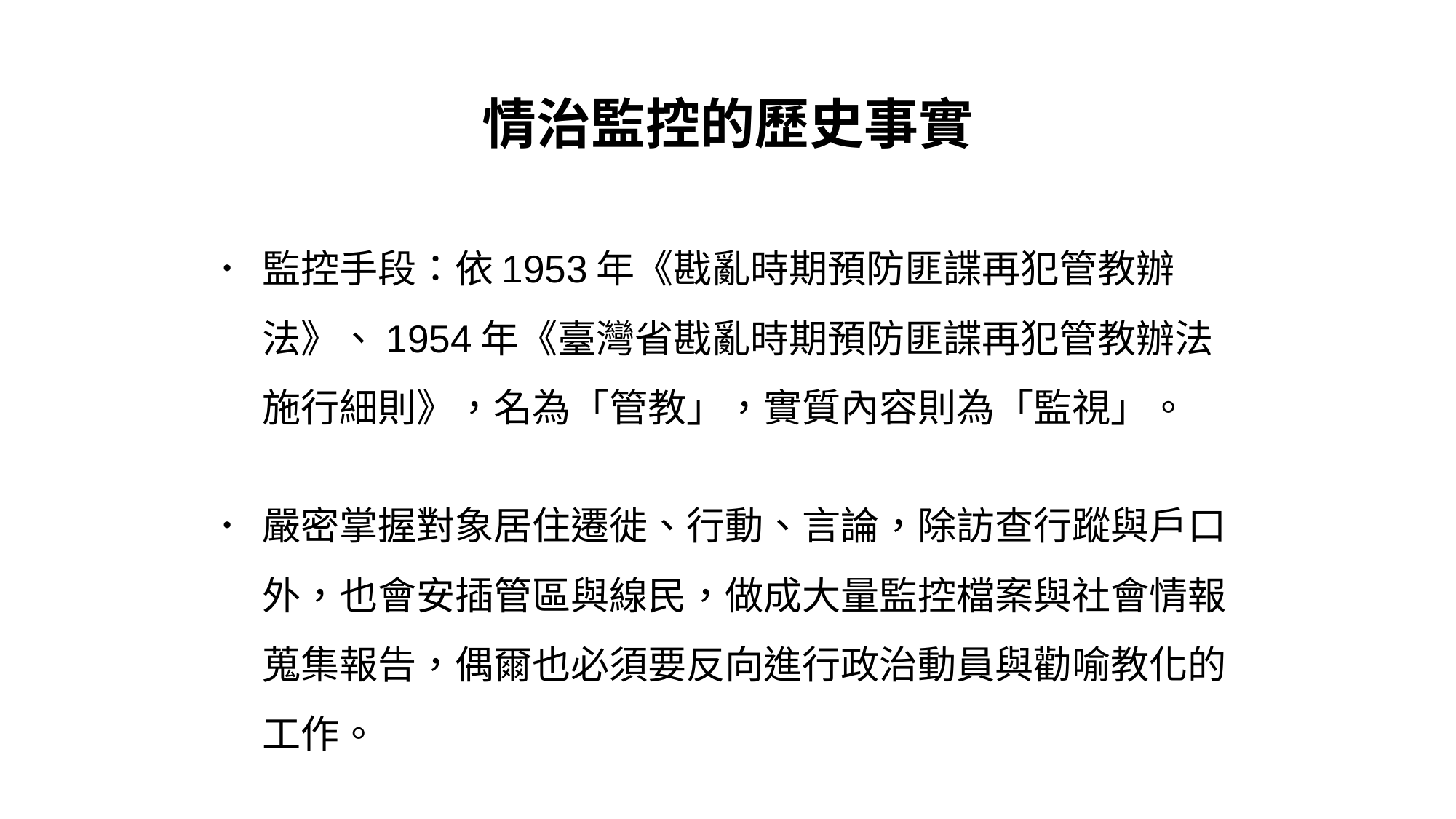

# 情治監控的歷史事實
監控手段：依1953年《戡亂時期預防匪諜再犯管教辦法》、1954年《臺灣省戡亂時期預防匪諜再犯管教辦法施行細則》，名為「管教」，實質內容則為「監視」。

嚴密掌握對象居住遷徙、行動、言論，除訪查行蹤與戶口外，也會安插管區與線民，做成大量監控檔案與社會情報蒐集報告，偶爾也必須要反向進行政治動員與勸喻教化的工作。